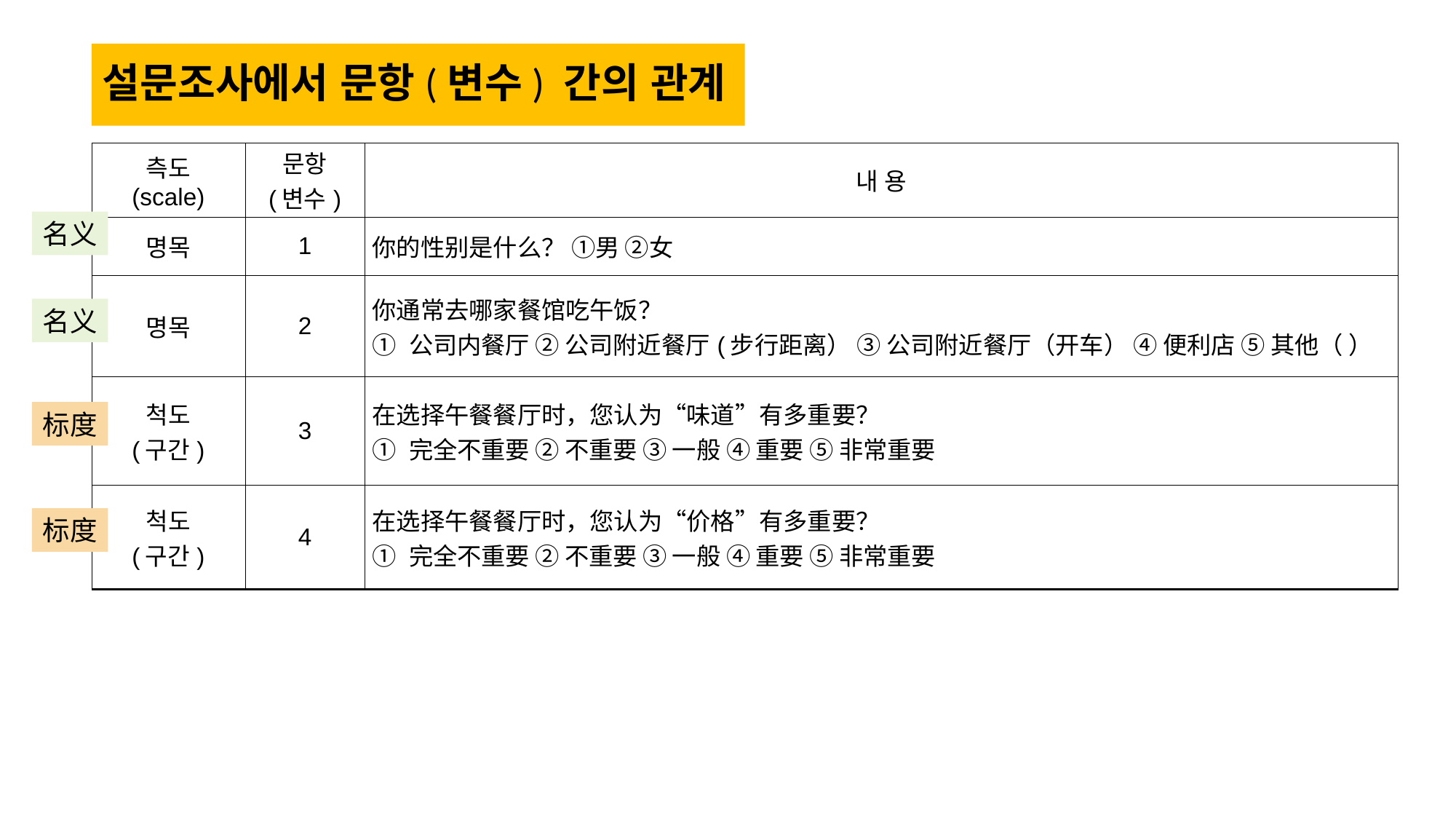

# 설문조사에서 문항(변수) 간의 관계
| 측도 (scale) | 문항 (변수) | 내 용 |
| --- | --- | --- |
| 명목 | 1 | 你的性别是什么？ ①男 ②女 |
| 명목 | 2 | 你通常去哪家餐馆吃午饭？ ① 公司内餐厅 ② 公司附近餐厅(步行距离） ③ 公司附近餐厅（开车） ④ 便利店 ⑤ 其他（ ） |
| 척도 (구간) | 3 | 在选择午餐餐厅时，您认为“味道”有多重要？ ① 完全不重要 ② 不重要 ③ 一般 ④ 重要 ⑤ 非常重要 |
| 척도 (구간) | 4 | 在选择午餐餐厅时，您认为“价格”有多重要？ ① 完全不重要 ② 不重要 ③ 一般 ④ 重要 ⑤ 非常重要 |
名义
名义
标度
标度